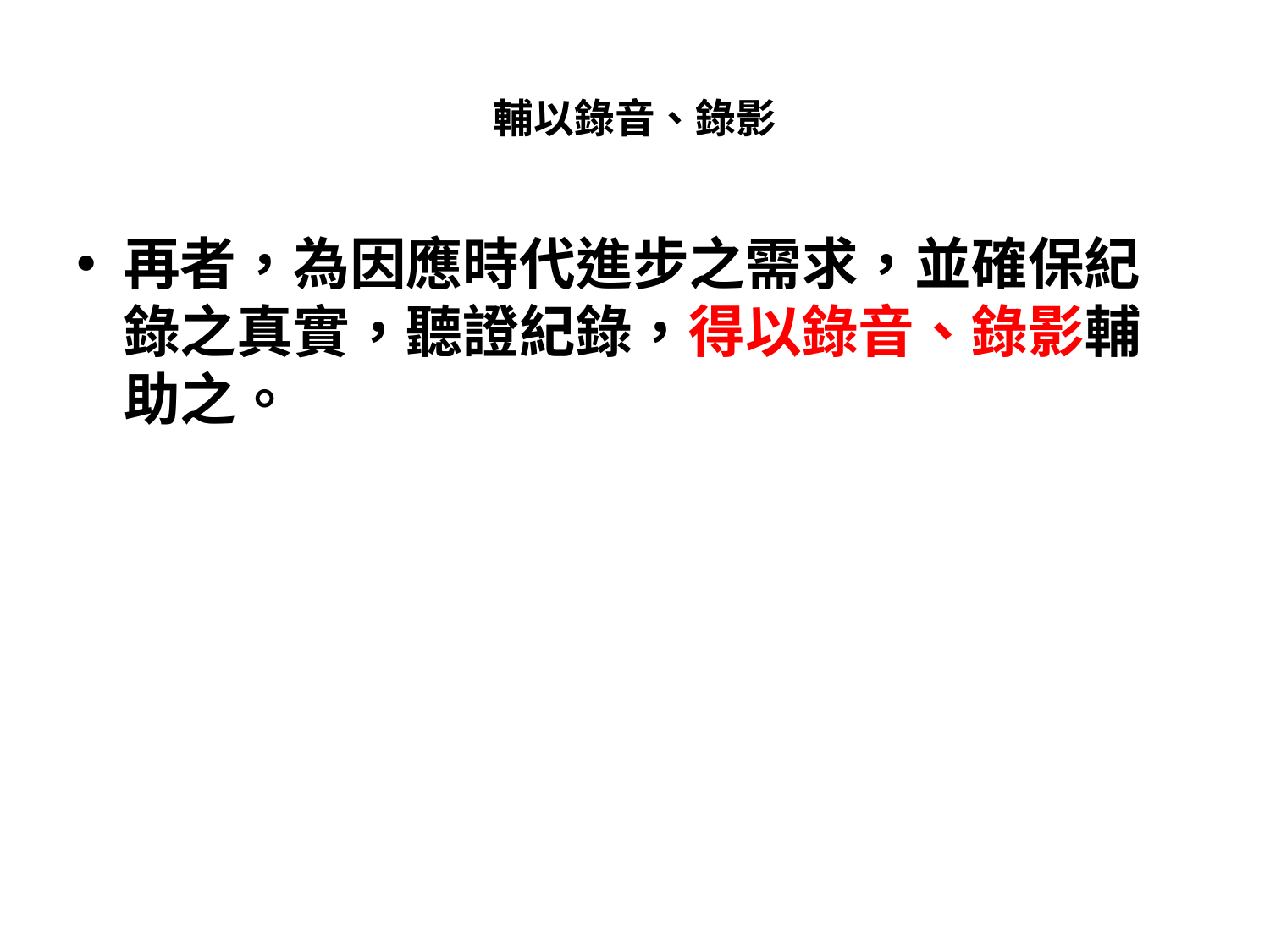

# 輔以錄音、錄影
再者，為因應時代進步之需求，並確保紀錄之真實，聽證紀錄，得以錄音、錄影輔助之。